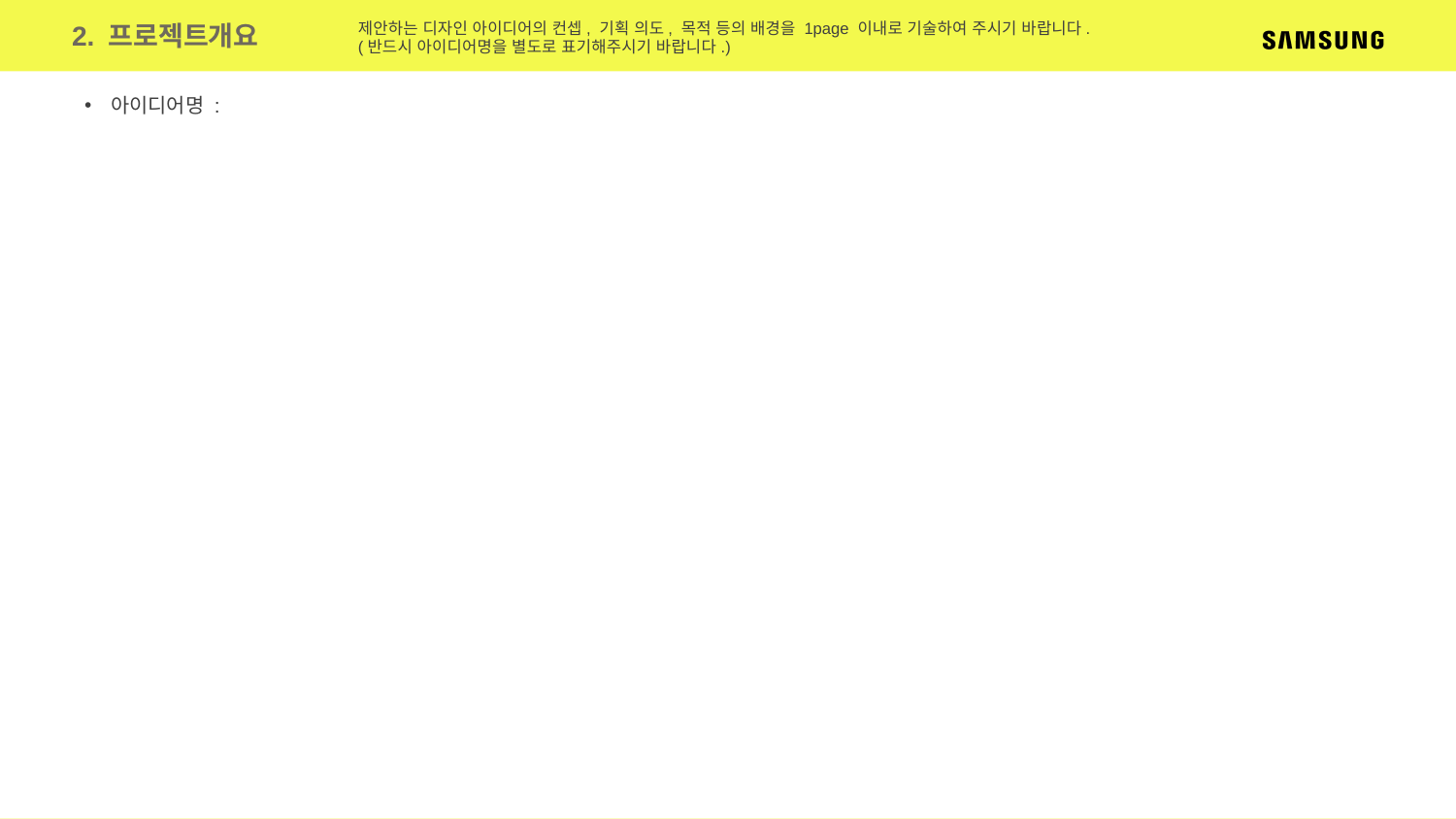

제안하는 디자인 아이디어의 컨셉, 기획 의도, 목적 등의 배경을 1page 이내로 기술하여 주시기 바랍니다.
(반드시 아이디어명을 별도로 표기해주시기 바랍니다.)
2. 프로젝트개요
아이디어명 :